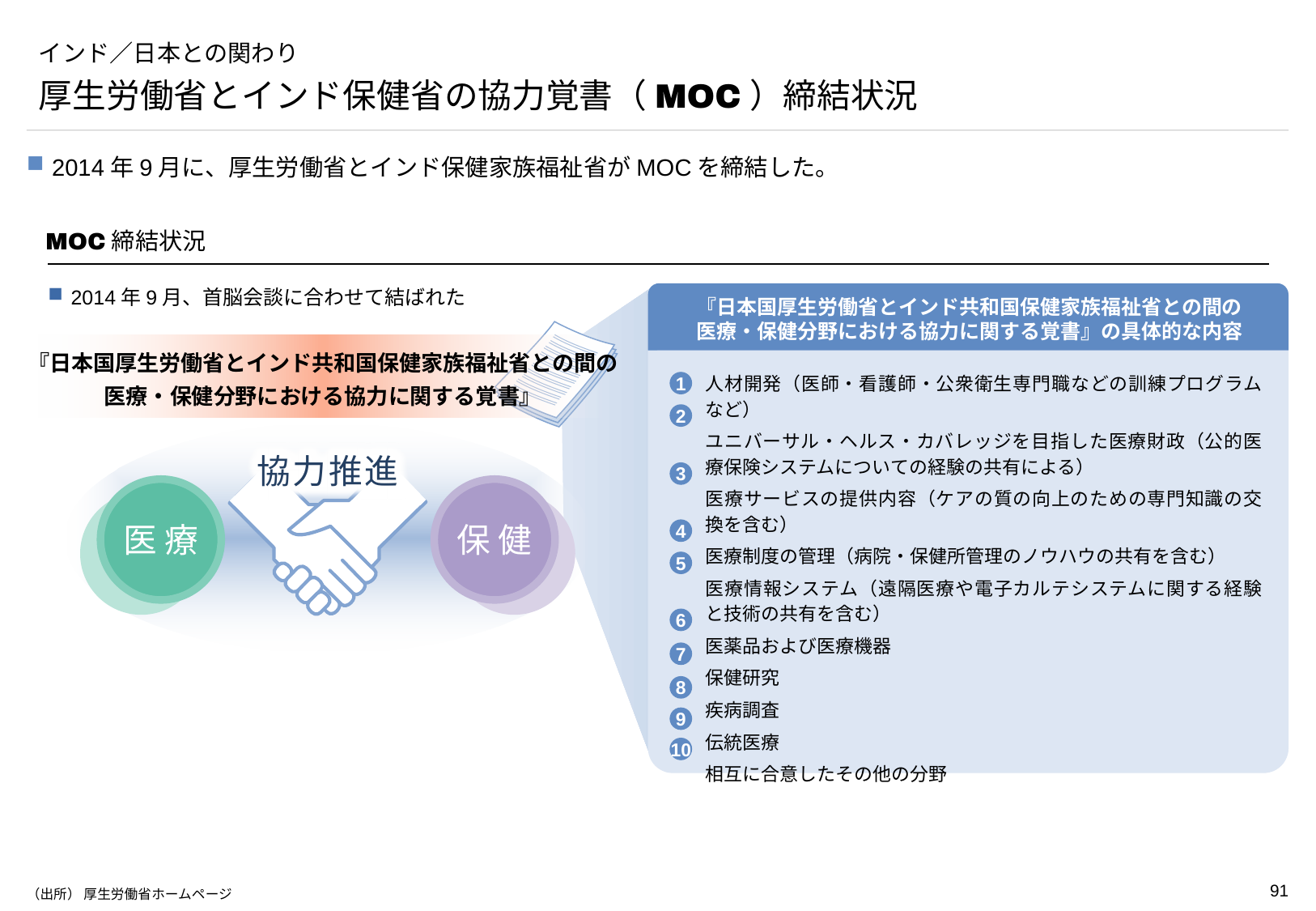

# インド／日本との関わり
厚生労働省とインド保健省の協力覚書（MOC）締結状況
2014年9月に、厚生労働省とインド保健家族福祉省がMOCを締結した。
MOC締結状況
2014年9月、首脳会談に合わせて結ばれた
『日本国厚生労働省とインド共和国保健家族福祉省との間の
医療・保健分野における協力に関する覚書』の具体的な内容

『日本国厚生労働省とインド共和国保健家族福祉省との間の
医療・保健分野における協力に関する覚書』
人材開発（医師・看護師・公衆衛生専門職などの訓練プログラムなど）
ユニバーサル・ヘルス・カバレッジを目指した医療財政（公的医療保険システムについての経験の共有による）
医療サービスの提供内容（ケアの質の向上のための専門知識の交換を含む）
医療制度の管理（病院・保健所管理のノウハウの共有を含む）
医療情報システム（遠隔医療や電子カルテシステムに関する経験と技術の共有を含む）
医薬品および医療機器
保健研究
疾病調査
伝統医療
相互に合意したその他の分野

1
2

協力推進
協力推進

3
医 療

保 健

4
5
6
7
8
9
10
（出所） 厚生労働省ホームページ